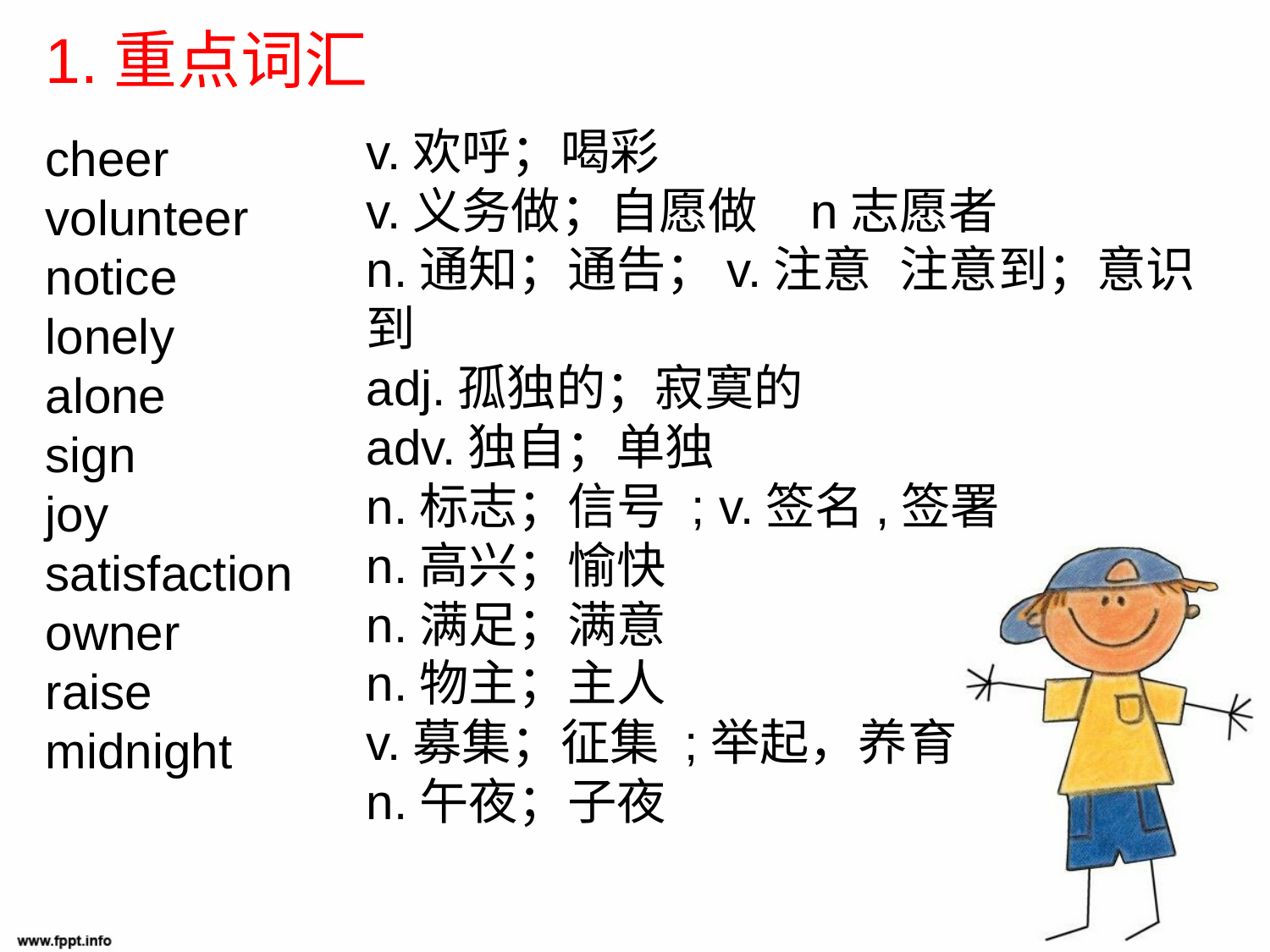

1.重点词汇
v.欢呼；喝彩
v.义务做；自愿做   n志愿者
n.通知；通告；v.注意  注意到；意识到
adj.孤独的；寂寞的
adv.独自；单独
n.标志；信号 ; v.签名,签署
n.高兴；愉快
n.满足；满意
n.物主；主人
v.募集；征集 ;举起，养育
n.午夜；子夜

cheer
volunteer
notice
lonely
alone
sign
joy
satisfaction
owner
raise
midnight